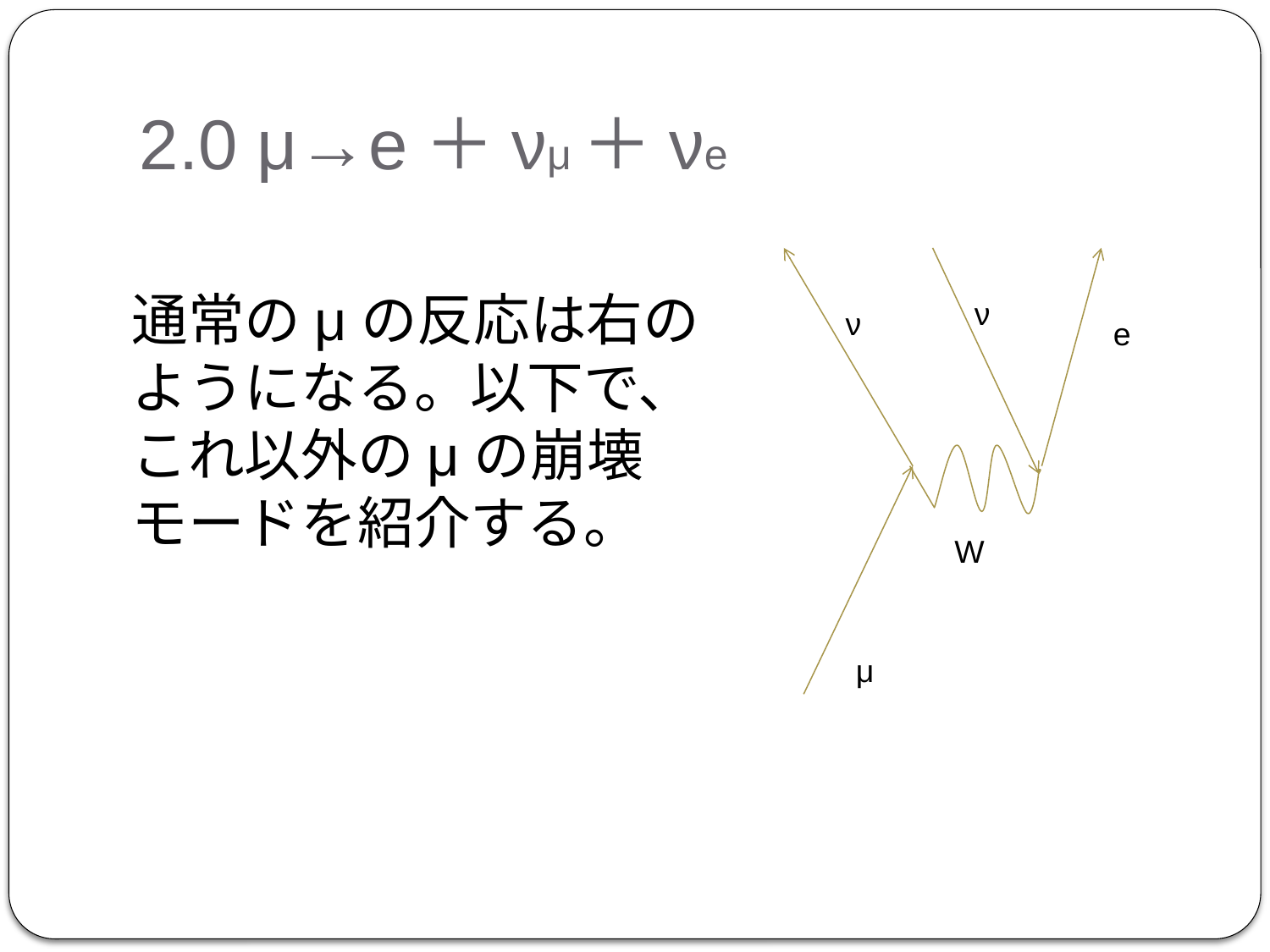

# 2.0 μ→e＋νμ＋νe
通常のμの反応は右のようになる。以下で、これ以外のμの崩壊モードを紹介する。
ν
ν
e

W
μ